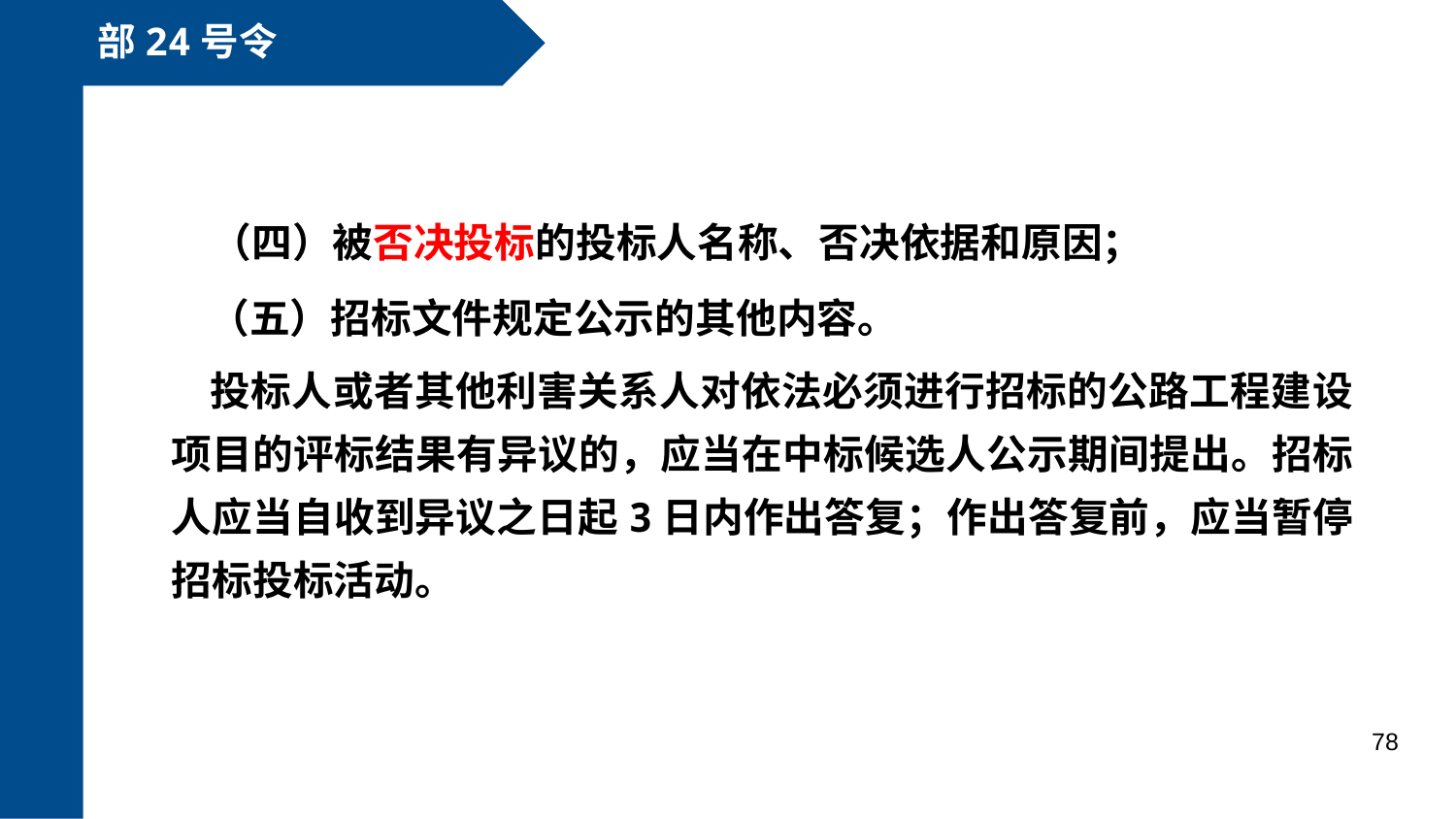

部24号令
  （四）被否决投标的投标人名称、否决依据和原因；
   （五）招标文件规定公示的其他内容。
   投标人或者其他利害关系人对依法必须进行招标的公路工程建设项目的评标结果有异议的，应当在中标候选人公示期间提出。招标人应当自收到异议之日起3日内作出答复；作出答复前，应当暂停招标投标活动。
78